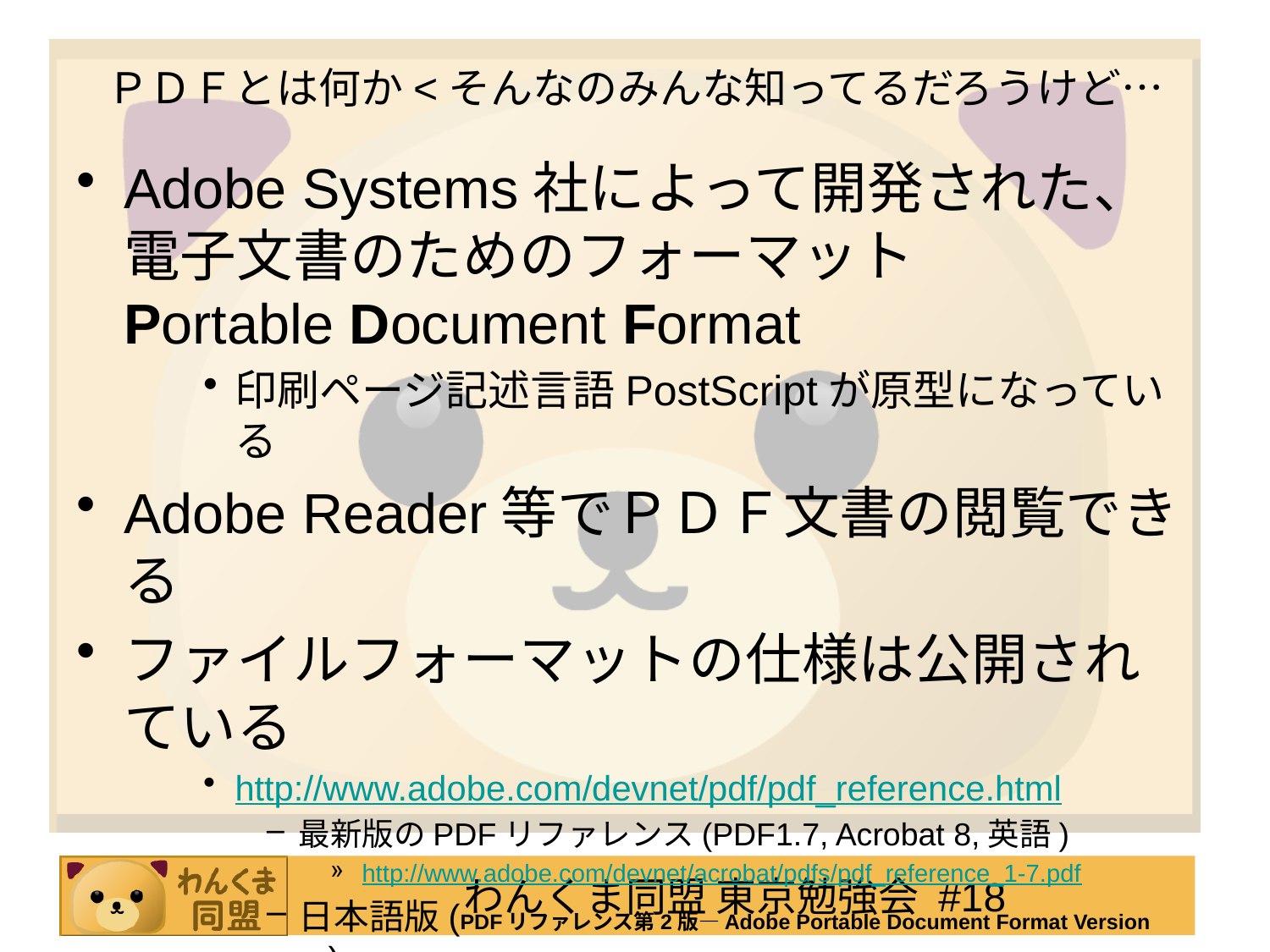

# ＰＤＦとは何か<そんなのみんな知ってるだろうけど…
Adobe Systems社によって開発された、電子文書のためのフォーマット
Portable Document Format
印刷ページ記述言語PostScriptが原型になっている
Adobe Reader等でＰＤＦ文書の閲覧できる
ファイルフォーマットの仕様は公開されている
http://www.adobe.com/devnet/pdf/pdf_reference.html
最新版のPDFリファレンス(PDF1.7, Acrobat 8,英語)
http://www.adobe.com/devnet/acrobat/pdfs/pdf_reference_1-7.pdf
日本語版(PDFリファレンス第2版―Adobe Portable Document Format Version 1.3)
http://www.amazon.co.jp/dp/4894713381